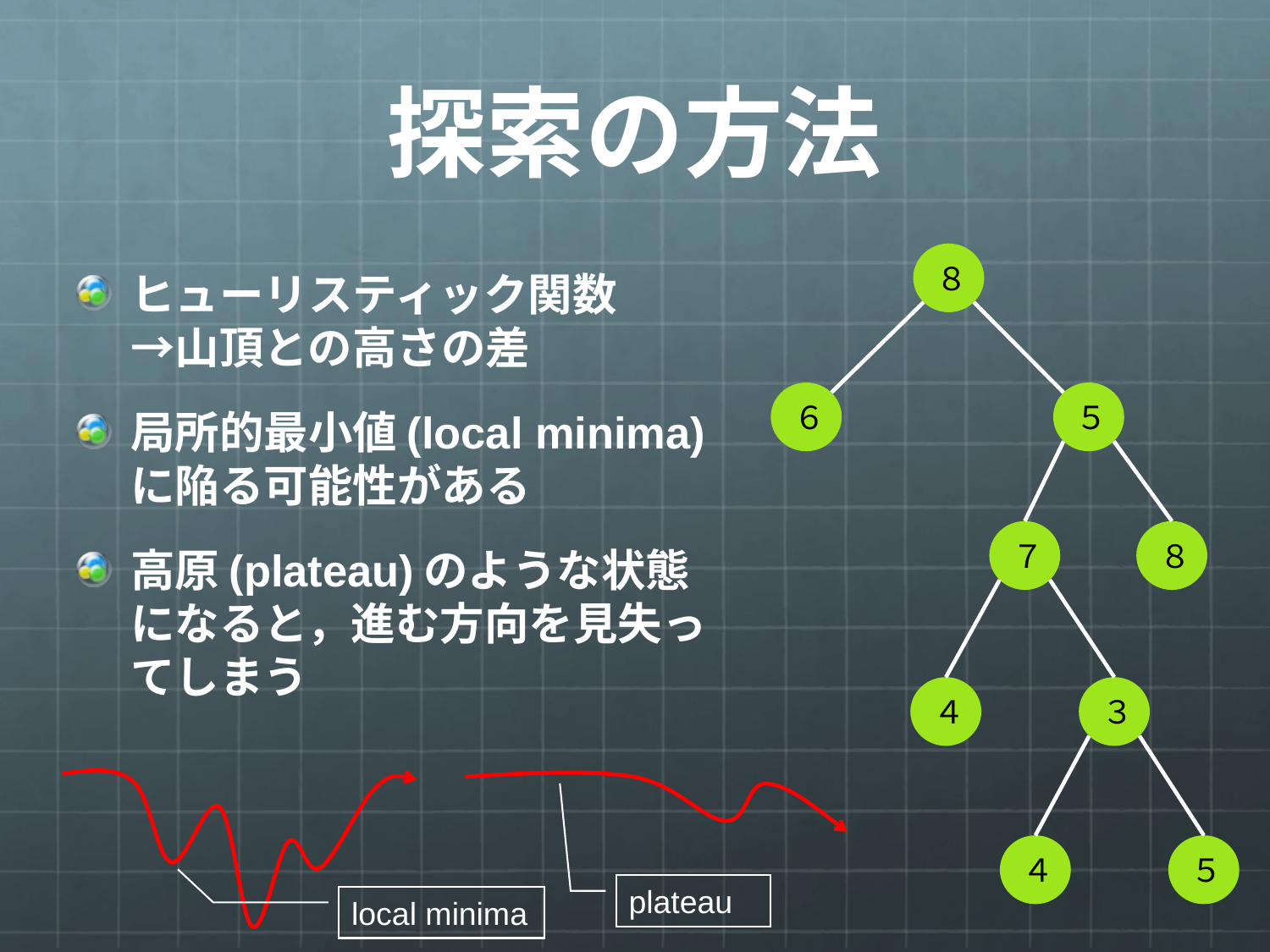

# 探索の方法
８
ヒューリスティック関数
→山頂との高さの差
局所的最小値(local minima)に陥る可能性がある
高原(plateau)のような状態になると，進む方向を見失ってしまう
６
５
７
８
４
３
４
５

plateau
local minima